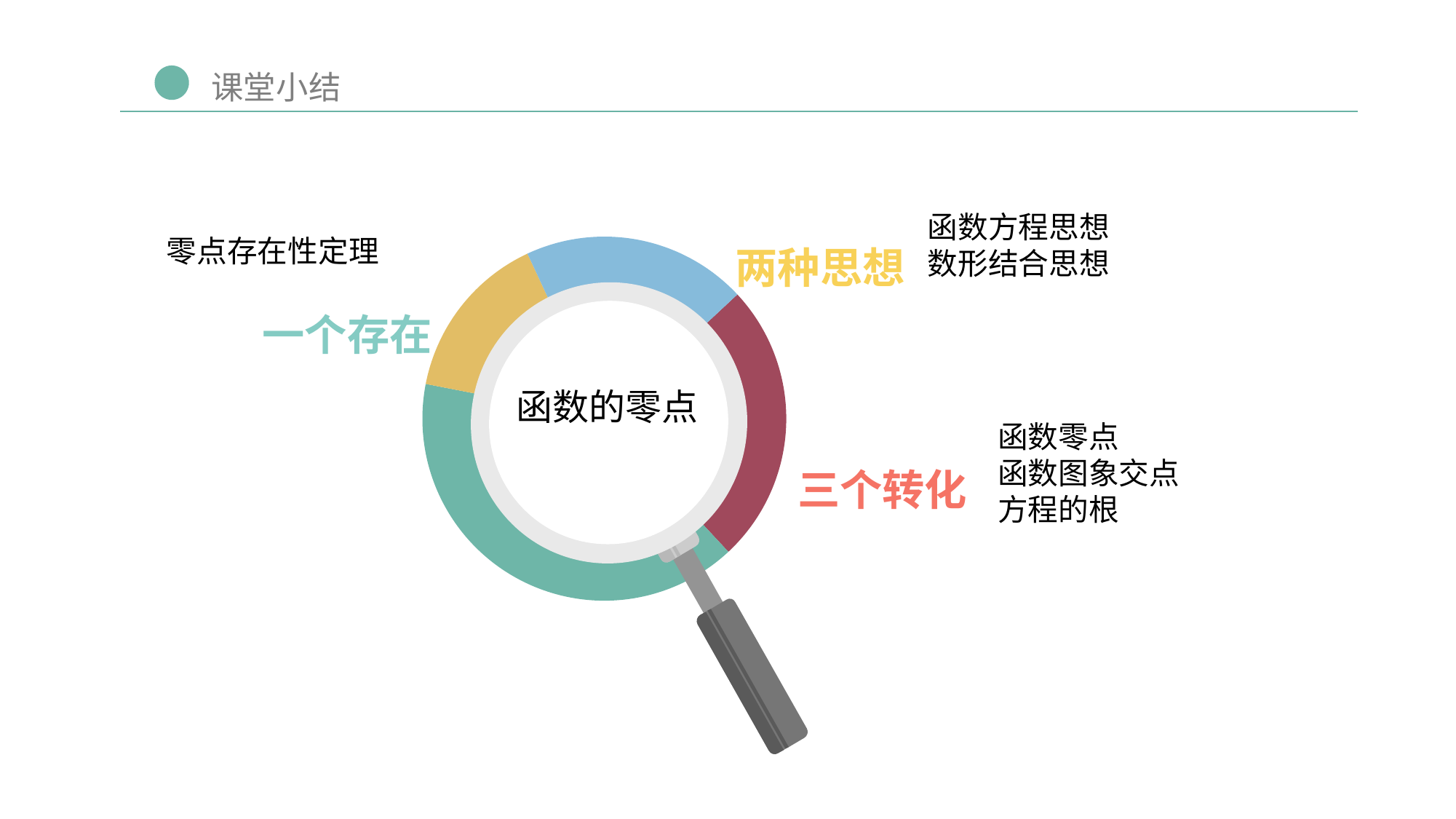

课堂小结
函数方程思想
数形结合思想

### Chart

| Category |  |
|---|---|
零点存在性定理
两种思想

一个存在
函数的零点
函数零点
函数图象交点
方程的根
三个转化